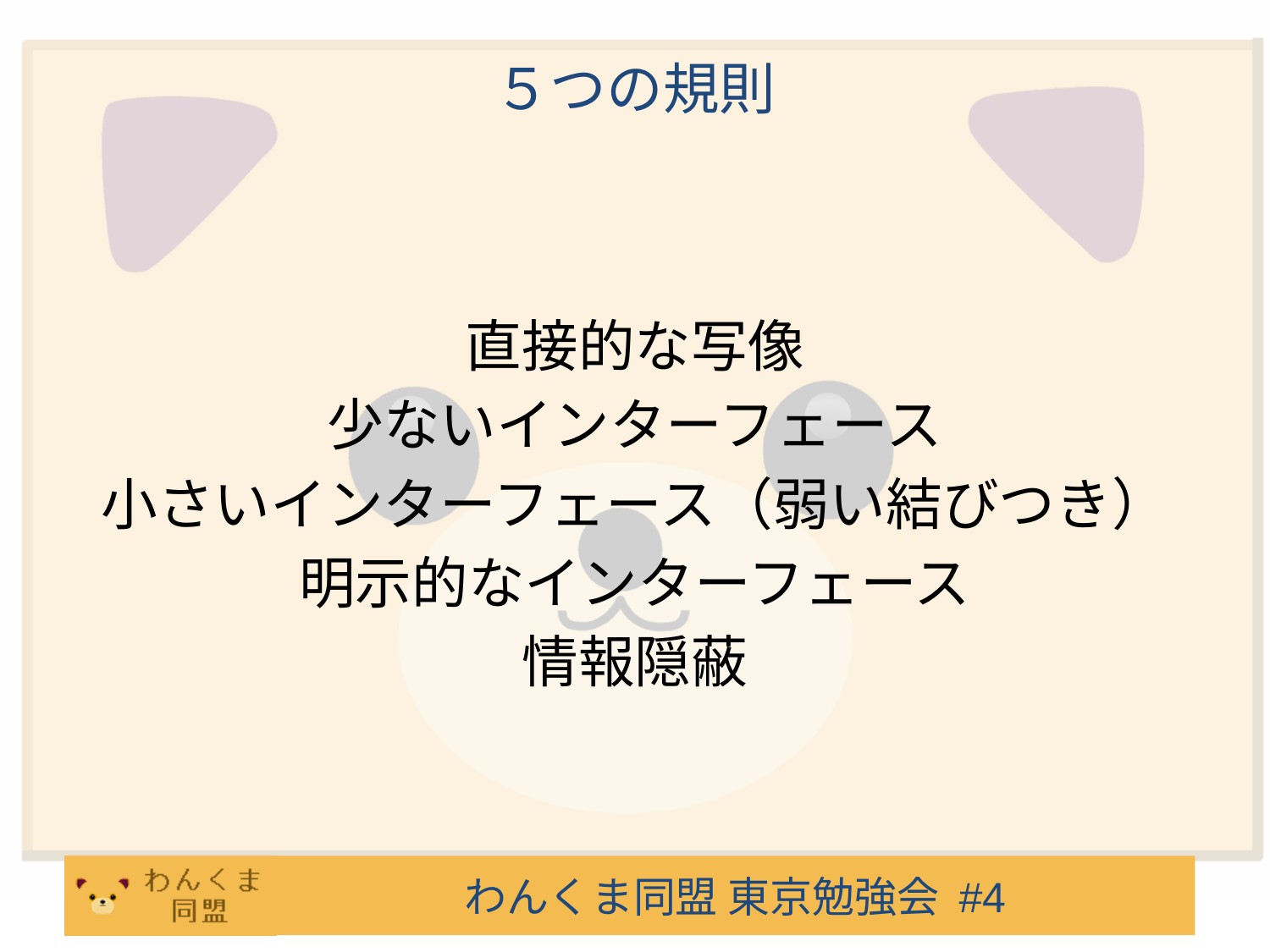

# ５つの規則

直接的な写像
少ないインターフェース
小さいインターフェース（弱い結びつき）
明示的なインターフェース
情報隠蔽